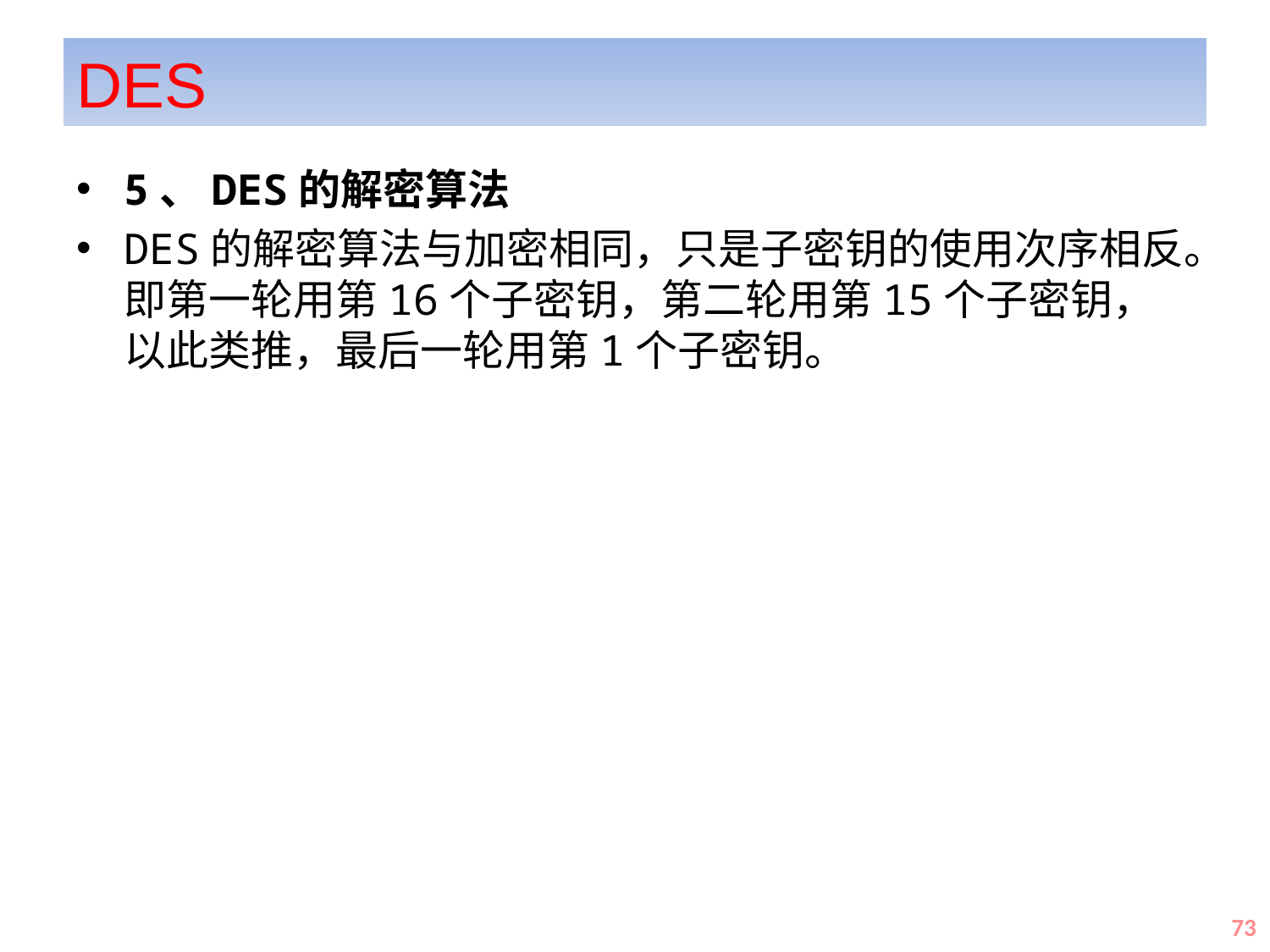

# DES
5、DES的解密算法
DES的解密算法与加密相同，只是子密钥的使用次序相反。即第一轮用第16个子密钥，第二轮用第15个子密钥，以此类推，最后一轮用第1个子密钥。

73